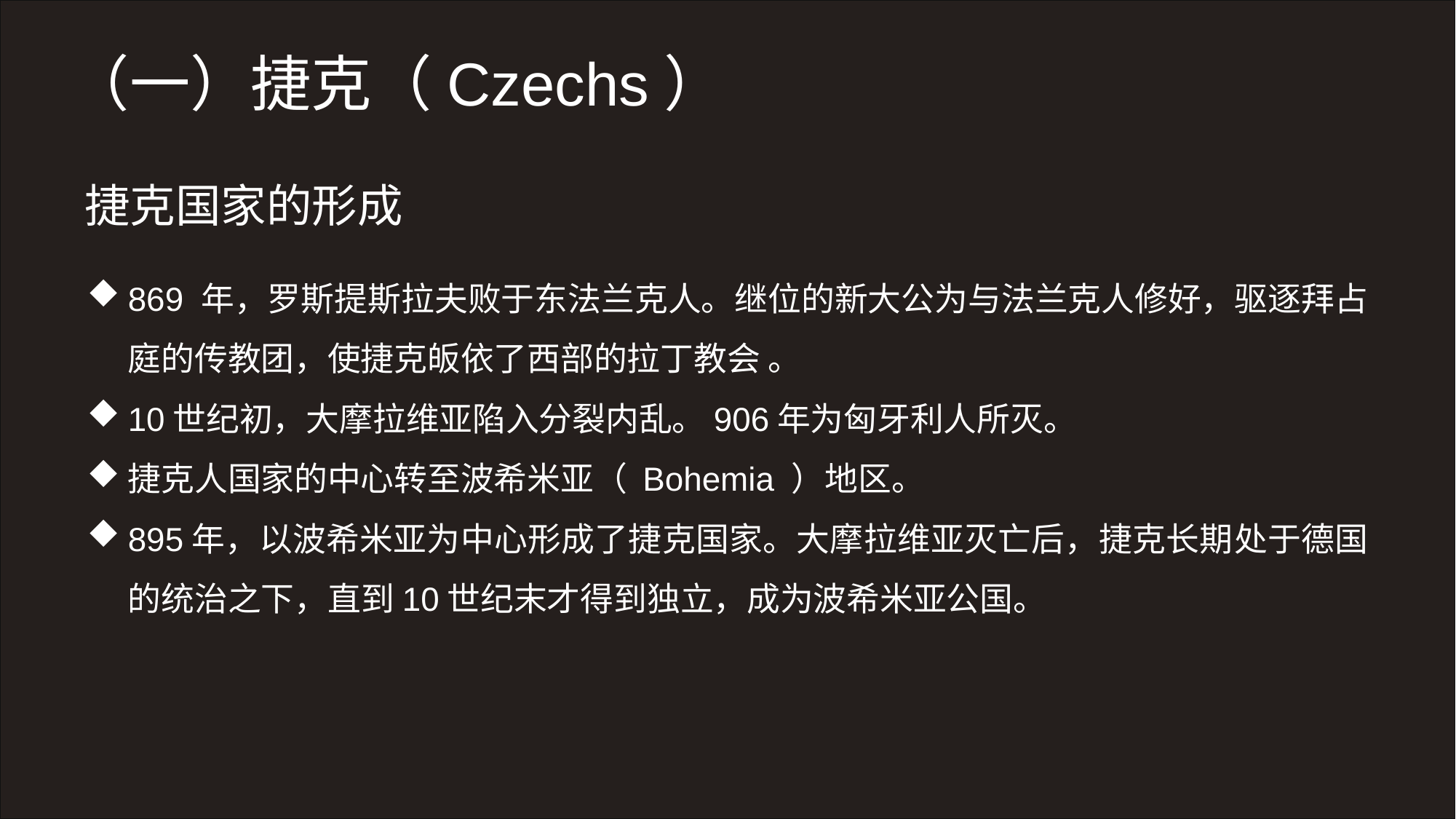

（一）捷克（Czechs）
捷克国家的形成
869 年，罗斯提斯拉夫败于东法兰克人。继位的新大公为与法兰克人修好，驱逐拜占庭的传教团，使捷克皈依了西部的拉丁教会 。
10世纪初，大摩拉维亚陷入分裂内乱。906年为匈牙利人所灭。
捷克人国家的中心转至波希米亚（ Bohemia ）地区。
895年，以波希米亚为中心形成了捷克国家。大摩拉维亚灭亡后，捷克长期处于德国的统治之下，直到10世纪末才得到独立，成为波希米亚公国。